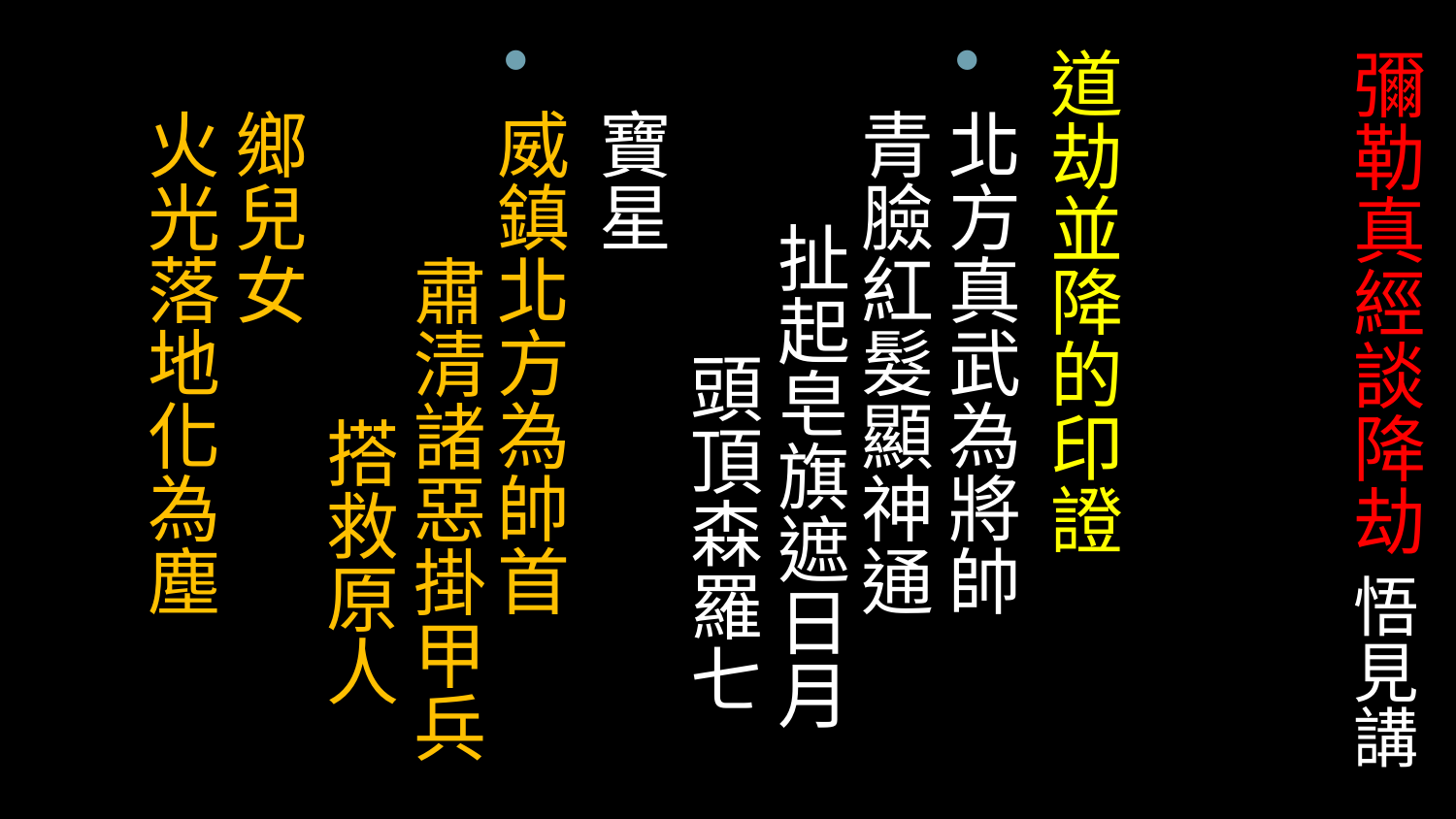

# 彌勒真經談降劫 悟見講
道劫並降的印證
北方真武為將帥          青臉紅髮顯神通                  扯起皂旗遮日月                   頭頂森羅七寶星
威鎮北方為帥首                    肅清諸惡掛甲兵                     搭救原人鄉兒女                        火光落地化為塵